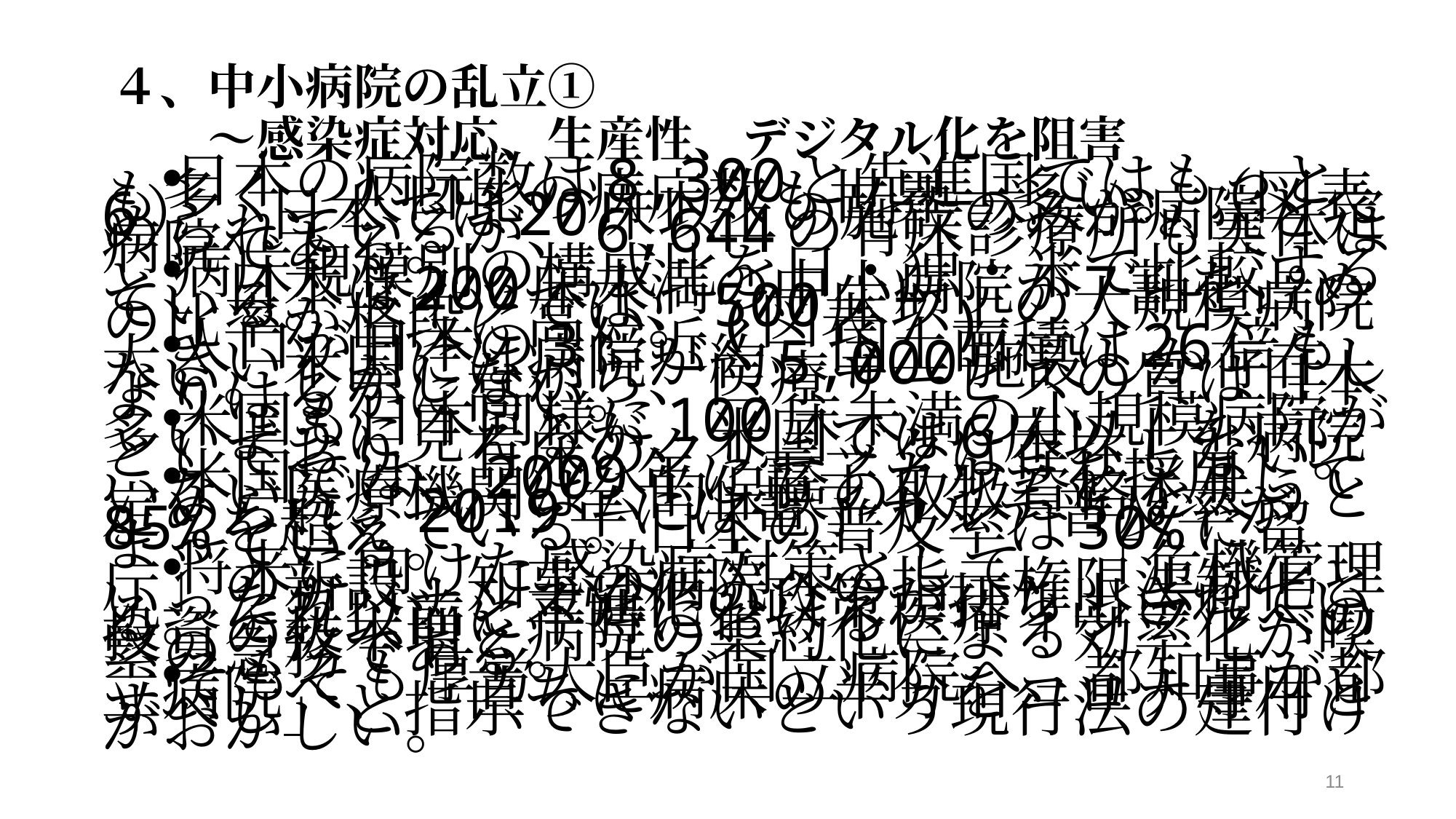

# ４、中小病院の乱立① 　　～感染症対応、生産性、デジタル化を阻害
日本の病院数は8,300と先進国ではもっとも多く、人口比の病床数も世界一多い。（図表6）　日本では20床以上の施設のみが病院と定められているが、6,644の有床診療所も実体は病院である。
病床規模別の構成比を日・独・米で比較すると、日本は200床未満の中小病院が7割を占めている。ドイツでは、500床以上の大規模病院の比率が格段に高い。(図表７)
人口が日本の3倍近く、国土面積は26倍も大きい米国には病院が約5,000施設しか存在しない。しかしながら、医療サービスの質は日本よりはるかに高い。
米国も日本同様に100床未満の小規模病院が多いように見えるが、米国では6床以上を病院としており、有床のクリニックは存在しない。
米国では、2009年に電子カルテを採用していない医療機関は公的保険の取扱資格を失うと定められ、2019年には電子カルテ普及率が85%を超えている。日本の普及率は30%に留まっている。
将来に向けた感染症対策として、「危機管理庁」の新設、知事の病院への指示権限法制化といったガバナンス強化の政策が打ち出されている。それ以前に平時における医療インフラへの投資の抜本増と病院の集約化による効率化が喫緊の急務である。
そもそも厚労大臣が国立病院へ、都知事が都立病院へ、「直ちに病床の半分をコロナ専用とすべし」と指示できないという現行法の建付けがおかしい。

11